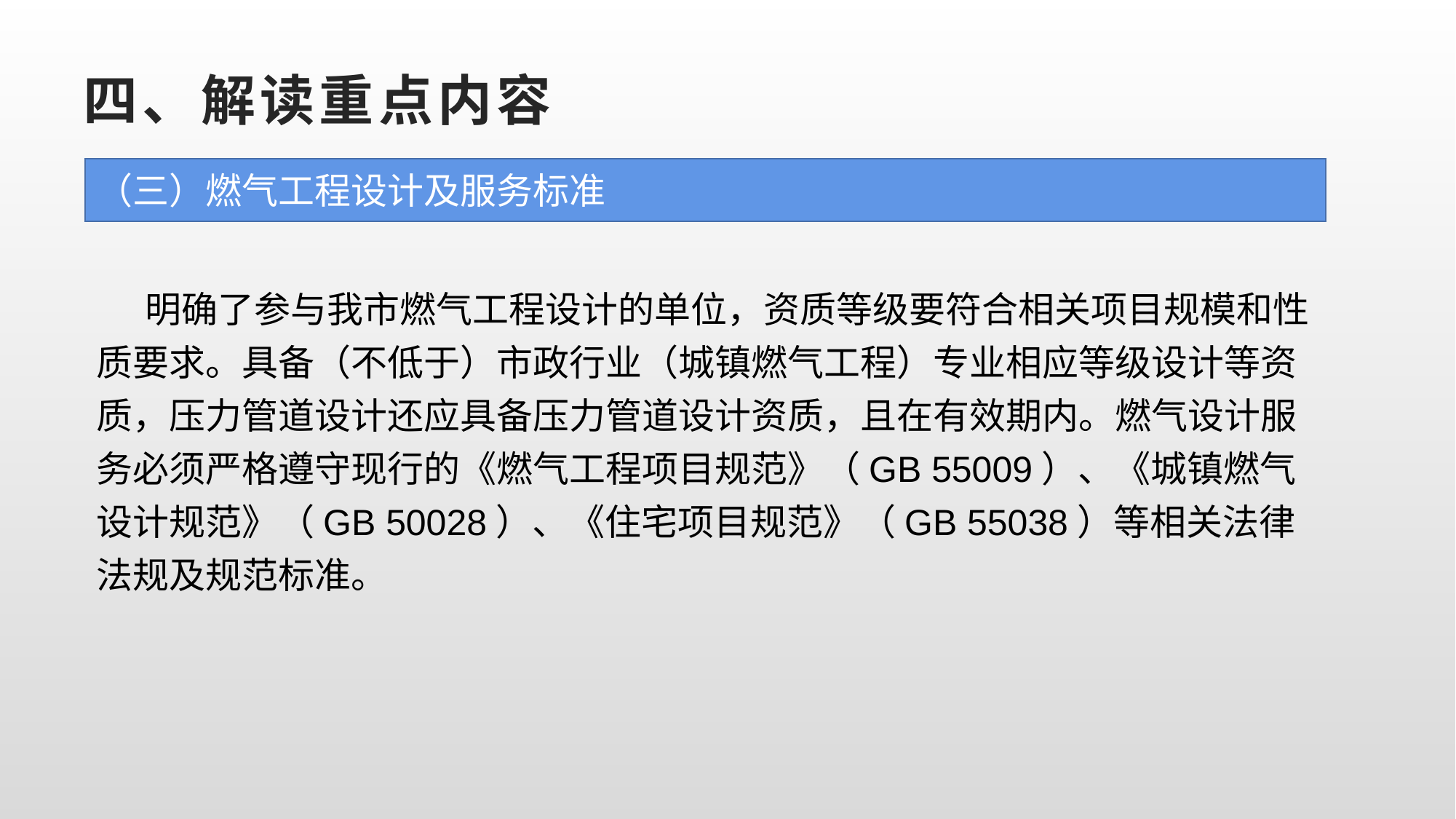

# 四、解读重点内容
（三）燃气工程设计及服务标准
明确了参与我市燃气工程设计的单位，资质等级要符合相关项目规模和性质要求。具备（不低于）市政行业（城镇燃气工程）专业相应等级设计等资质，压力管道设计还应具备压力管道设计资质，且在有效期内。燃气设计服务必须严格遵守现行的《燃气工程项目规范》（GB 55009）、《城镇燃气设计规范》（GB 50028）、《住宅项目规范》（GB 55038）等相关法律法规及规范标准。